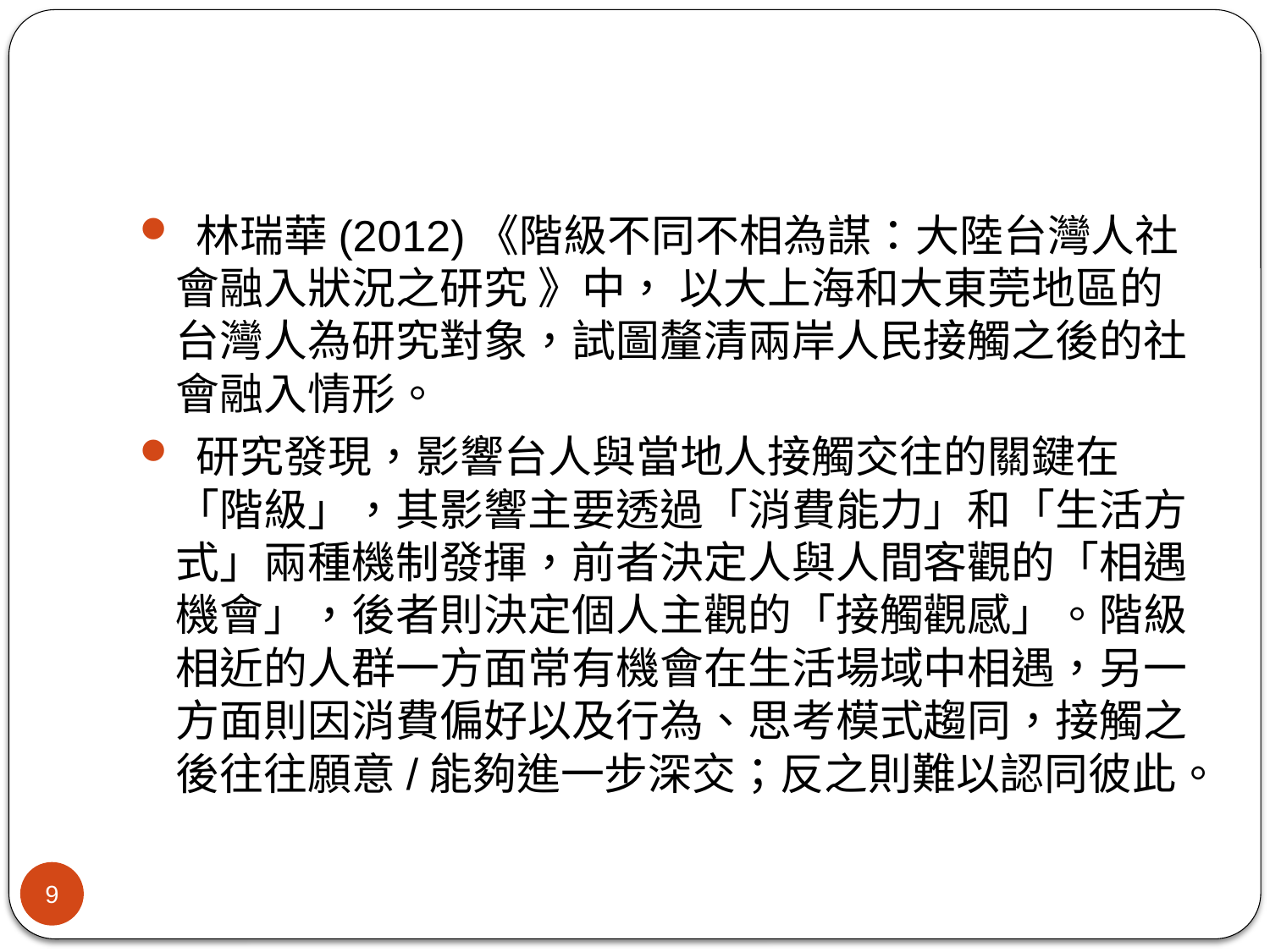

#
 林瑞華(2012)《階級不同不相為謀：大陸台灣人社會融入狀況之研究 》中， 以大上海和大東莞地區的台灣人為研究對象，試圖釐清兩岸人民接觸之後的社會融入情形。
 研究發現，影響台人與當地人接觸交往的關鍵在「階級」，其影響主要透過「消費能力」和「生活方式」兩種機制發揮，前者決定人與人間客觀的「相遇機會」，後者則決定個人主觀的「接觸觀感」。階級相近的人群一方面常有機會在生活場域中相遇，另一方面則因消費偏好以及行為、思考模式趨同，接觸之後往往願意/能夠進一步深交；反之則難以認同彼此。

9